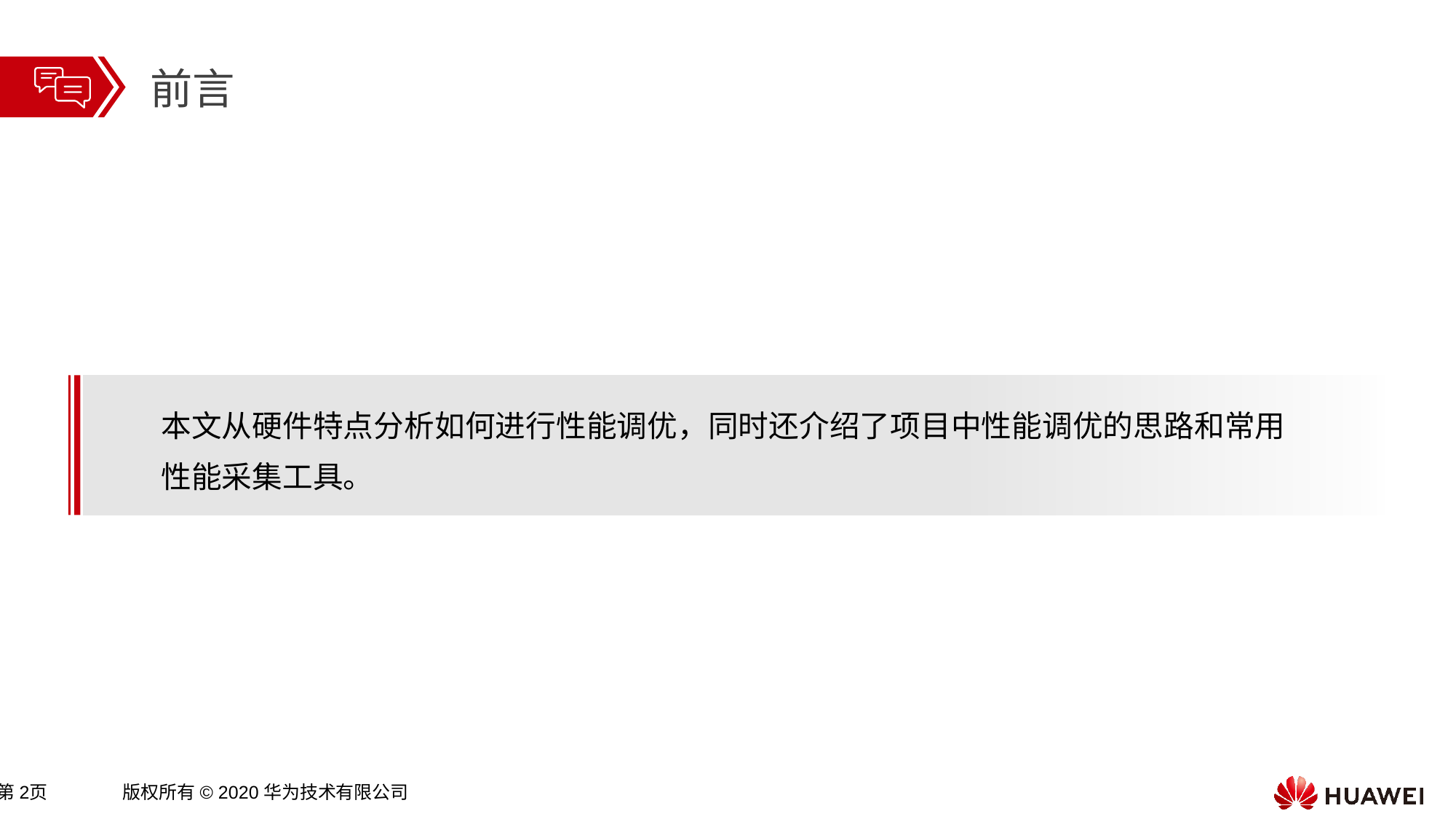

前言

本文从硬件特点分析如何进行性能调优，同时还介绍了项目中性能调优的思路和常用性能采集工具。